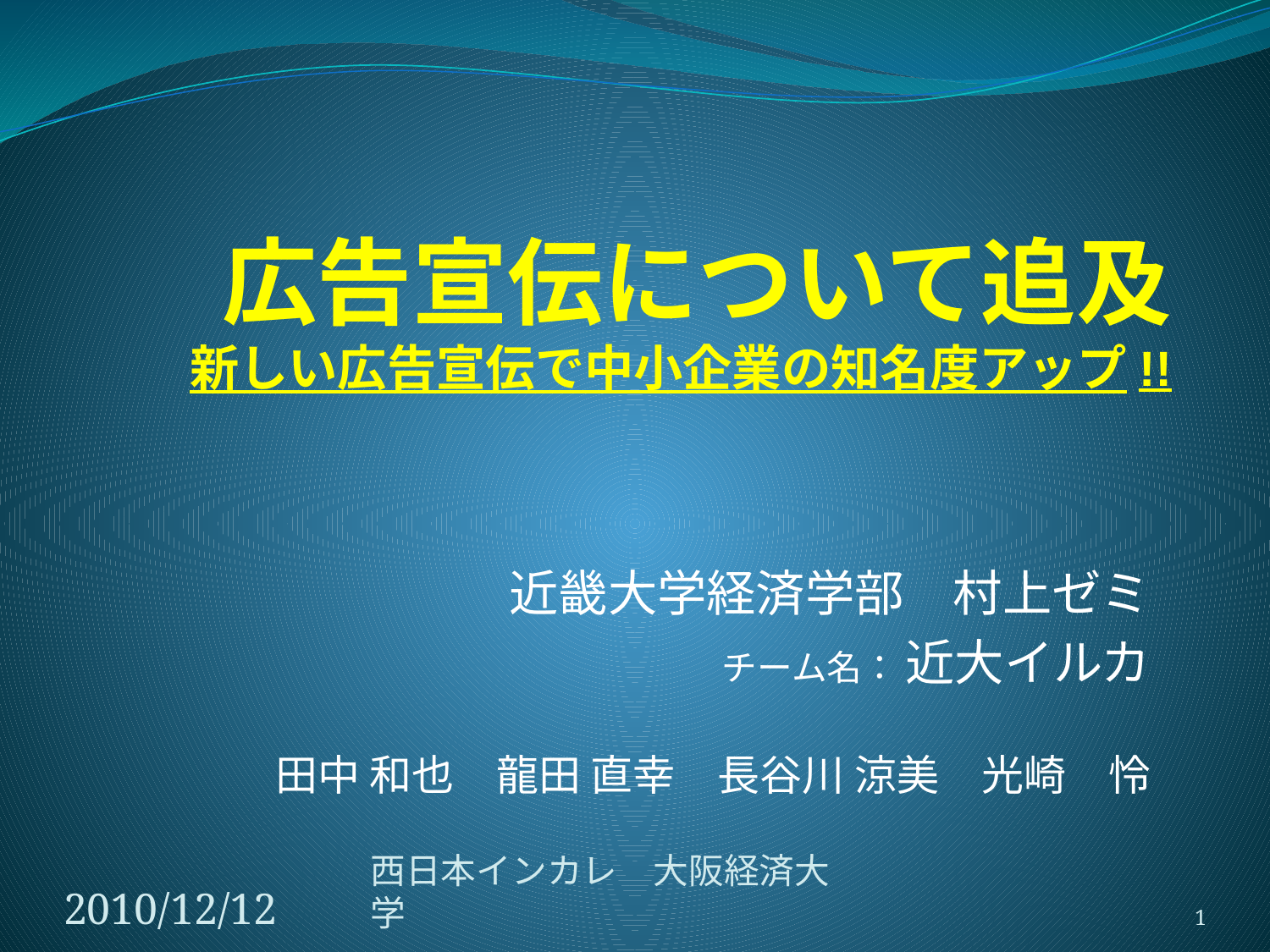

# 広告宣伝について追及 新しい広告宣伝で中小企業の知名度アップ!!
近畿大学経済学部　村上ゼミ
チーム名： 近大イルカ

田中 和也　龍田 直幸　長谷川 涼美　光崎　怜

2010/12/12
西日本インカレ　大阪経済大学
1